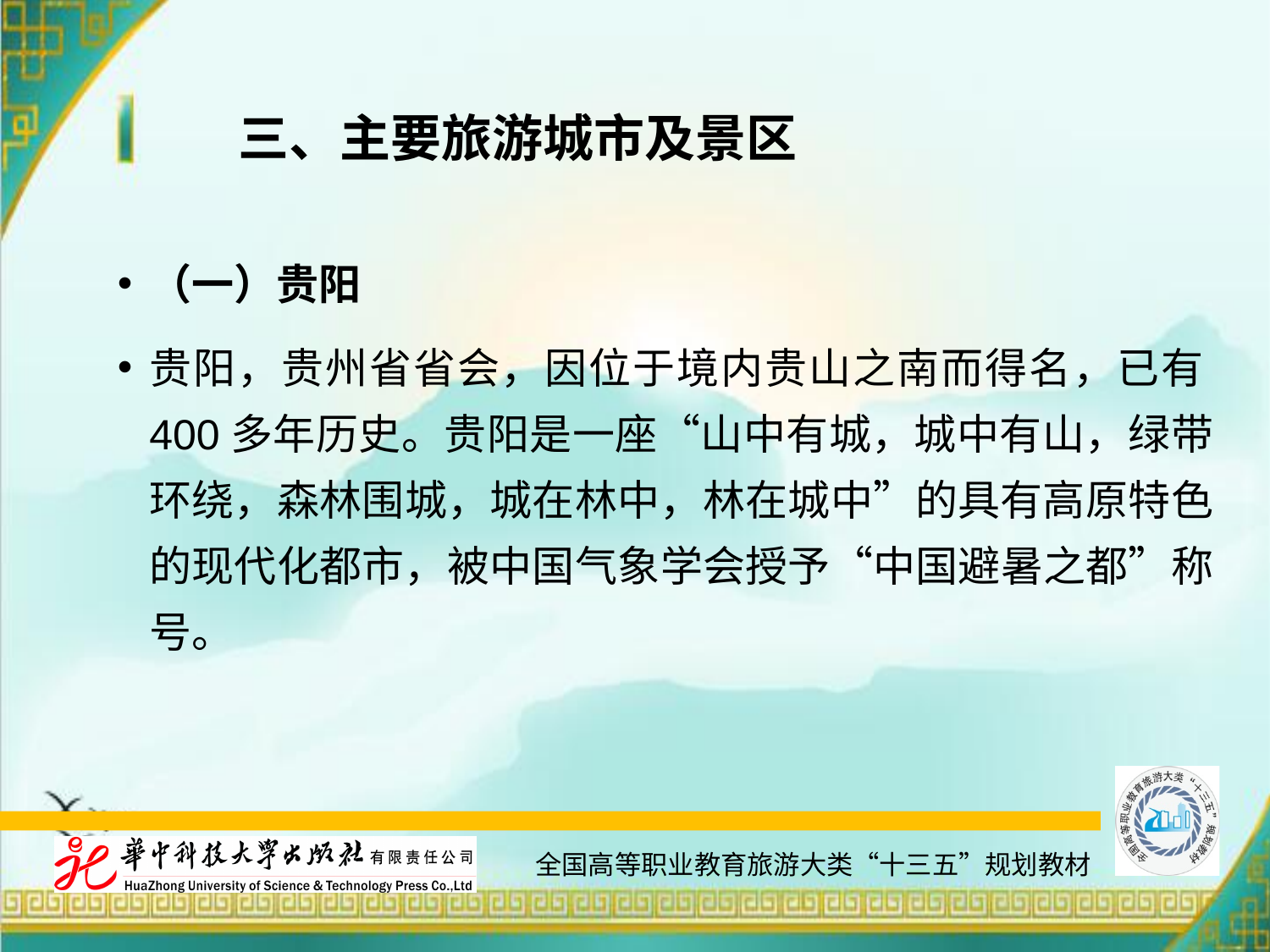

# 三、主要旅游城市及景区
（一）贵阳
贵阳，贵州省省会，因位于境内贵山之南而得名，已有400多年历史。贵阳是一座“山中有城，城中有山，绿带环绕，森林围城，城在林中，林在城中”的具有高原特色的现代化都市，被中国气象学会授予“中国避暑之都”称号。